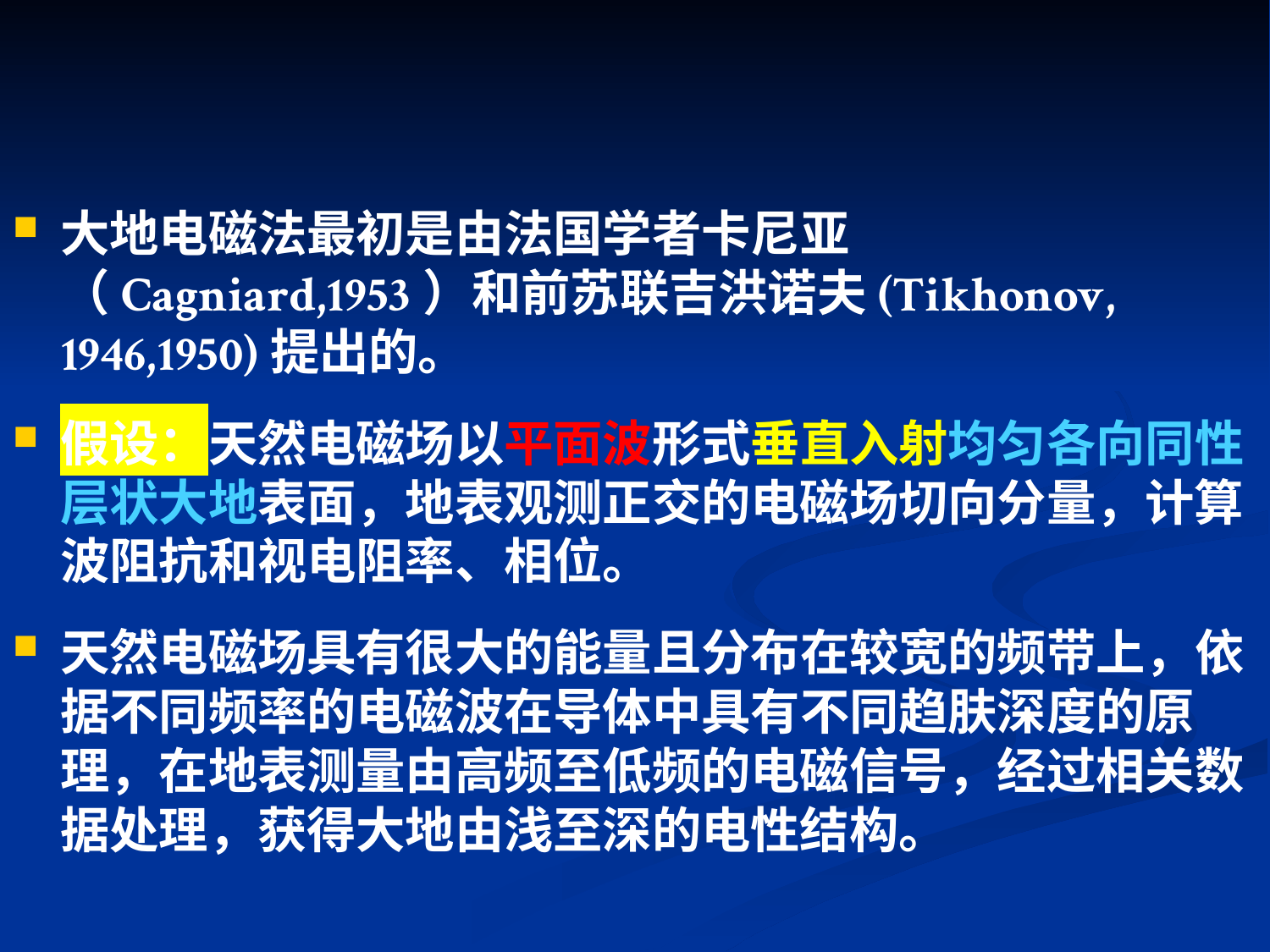

大地电磁法最初是由法国学者卡尼亚（Cagniard,1953）和前苏联吉洪诺夫(Tikhonov, 1946,1950)提出的。
假设：天然电磁场以平面波形式垂直入射均匀各向同性层状大地表面，地表观测正交的电磁场切向分量，计算波阻抗和视电阻率、相位。
天然电磁场具有很大的能量且分布在较宽的频带上，依据不同频率的电磁波在导体中具有不同趋肤深度的原理，在地表测量由高频至低频的电磁信号，经过相关数据处理，获得大地由浅至深的电性结构。